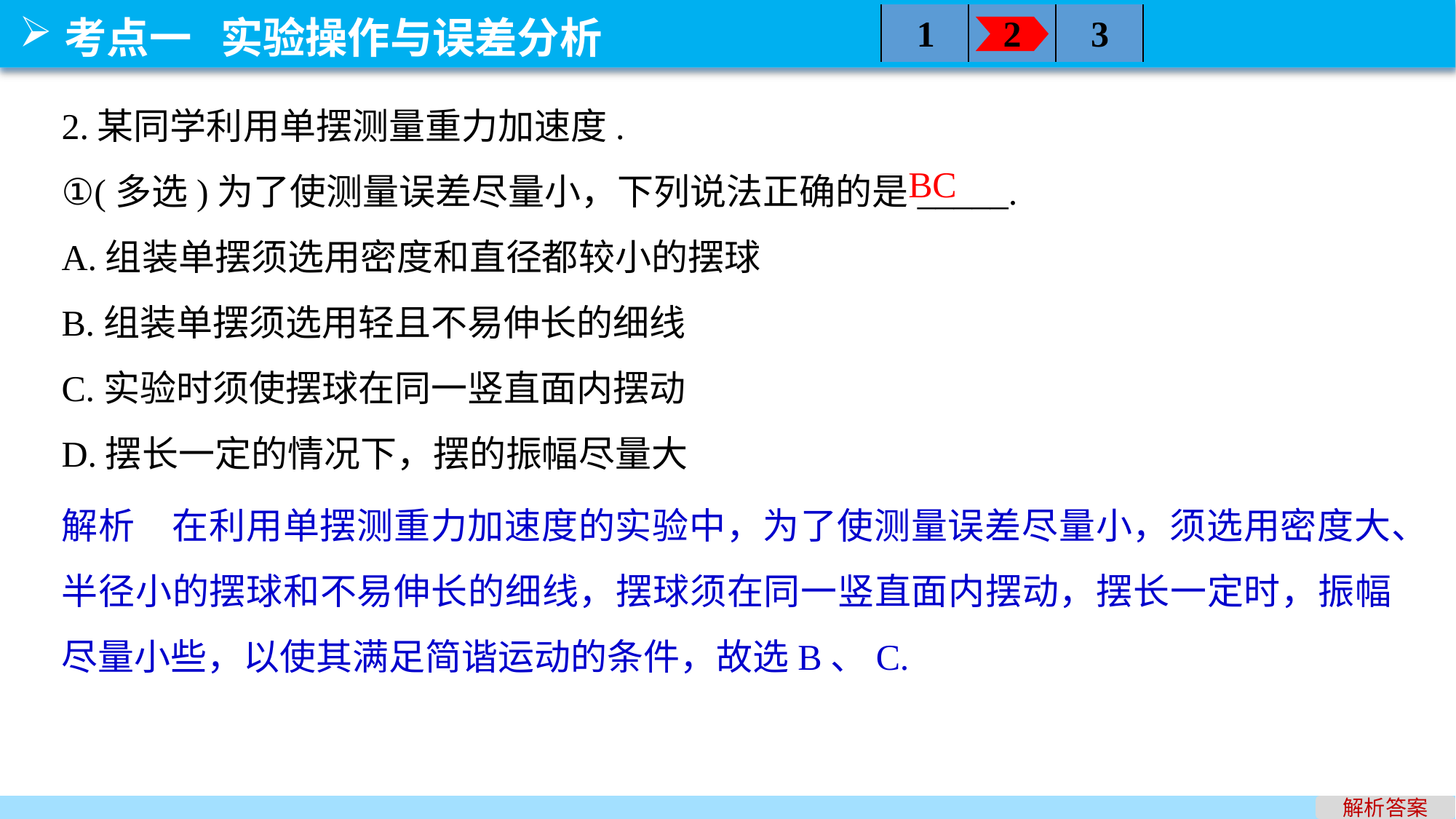

|  |  |  |
| --- | --- | --- |
1
2
3

2.某同学利用单摆测量重力加速度.
①(多选)为了使测量误差尽量小，下列说法正确的是_____.
A.组装单摆须选用密度和直径都较小的摆球
B.组装单摆须选用轻且不易伸长的细线
C.实验时须使摆球在同一竖直面内摆动
D.摆长一定的情况下，摆的振幅尽量大
BC
解析　在利用单摆测重力加速度的实验中，为了使测量误差尽量小，须选用密度大、半径小的摆球和不易伸长的细线，摆球须在同一竖直面内摆动，摆长一定时，振幅尽量小些，以使其满足简谐运动的条件，故选B、C.
解析答案